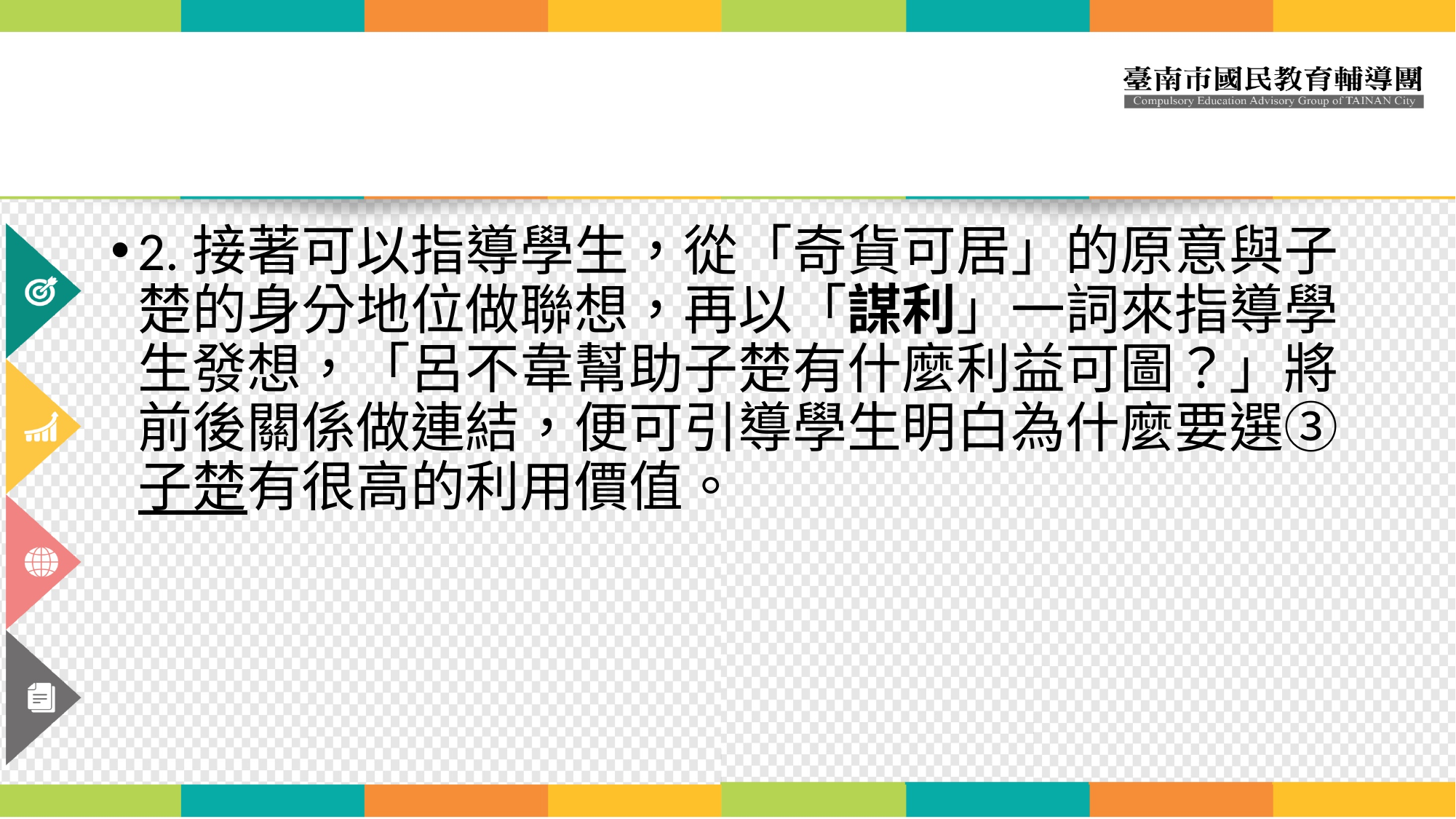

2.接著可以指導學生，從「奇貨可居」的原意與子楚的身分地位做聯想，再以「謀利」一詞來指導學生發想，「呂不韋幫助子楚有什麼利益可圖？」將前後關係做連結，便可引導學生明白為什麼要選③子楚有很高的利用價值。